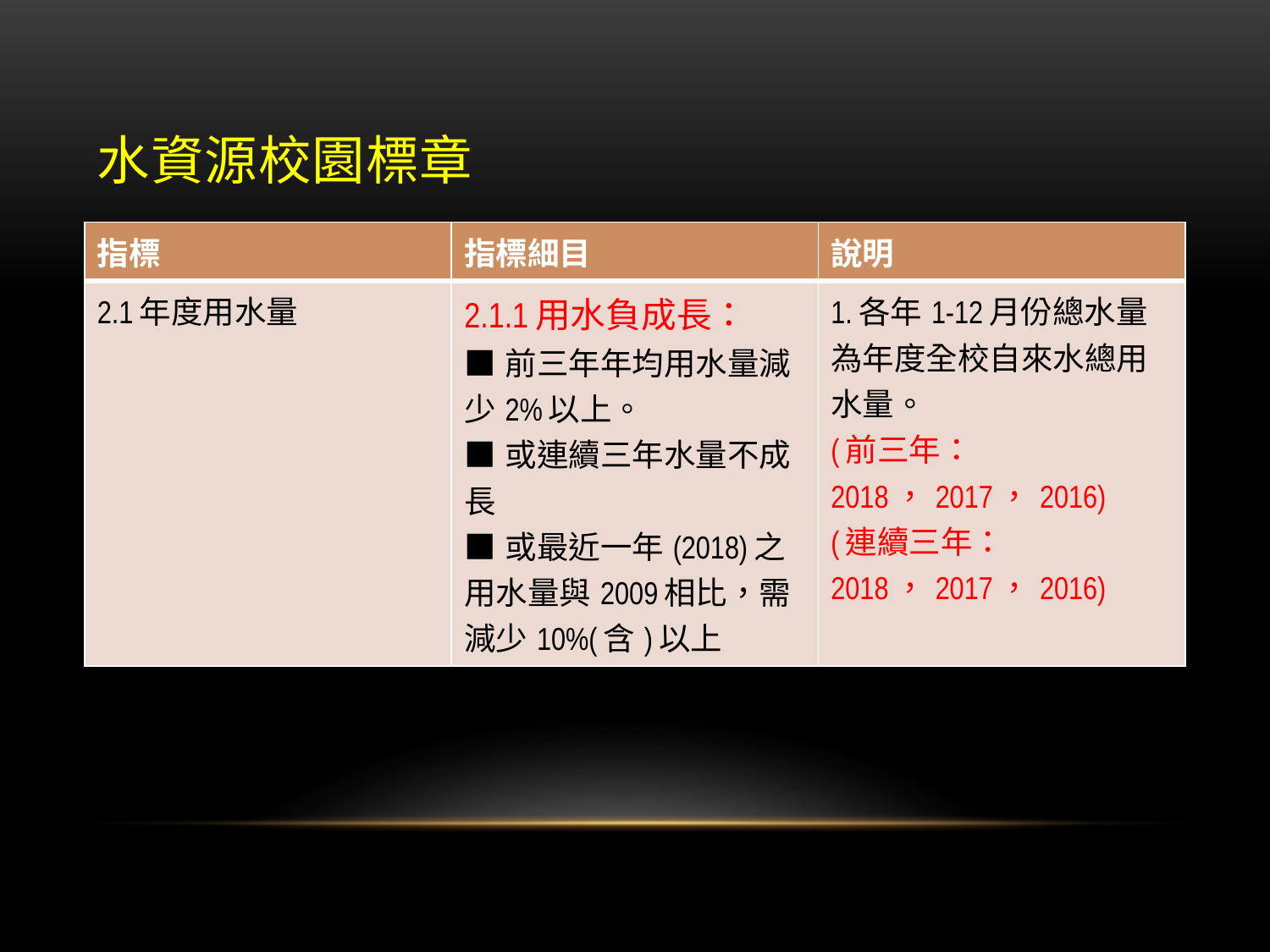

# 水資源校園標章
| 指標 | 指標細目 | 說明 |
| --- | --- | --- |
| 2.1年度用水量 | 2.1.1用水負成長： ■前三年年均用水量減少2%以上。 ■或連續三年水量不成長 ■或最近一年(2018)之用水量與2009相比，需減少10%(含)以上 | 1.各年1-12月份總水量為年度全校自來水總用水量。 (前三年：2018，2017，2016) (連續三年：2018，2017，2016) |